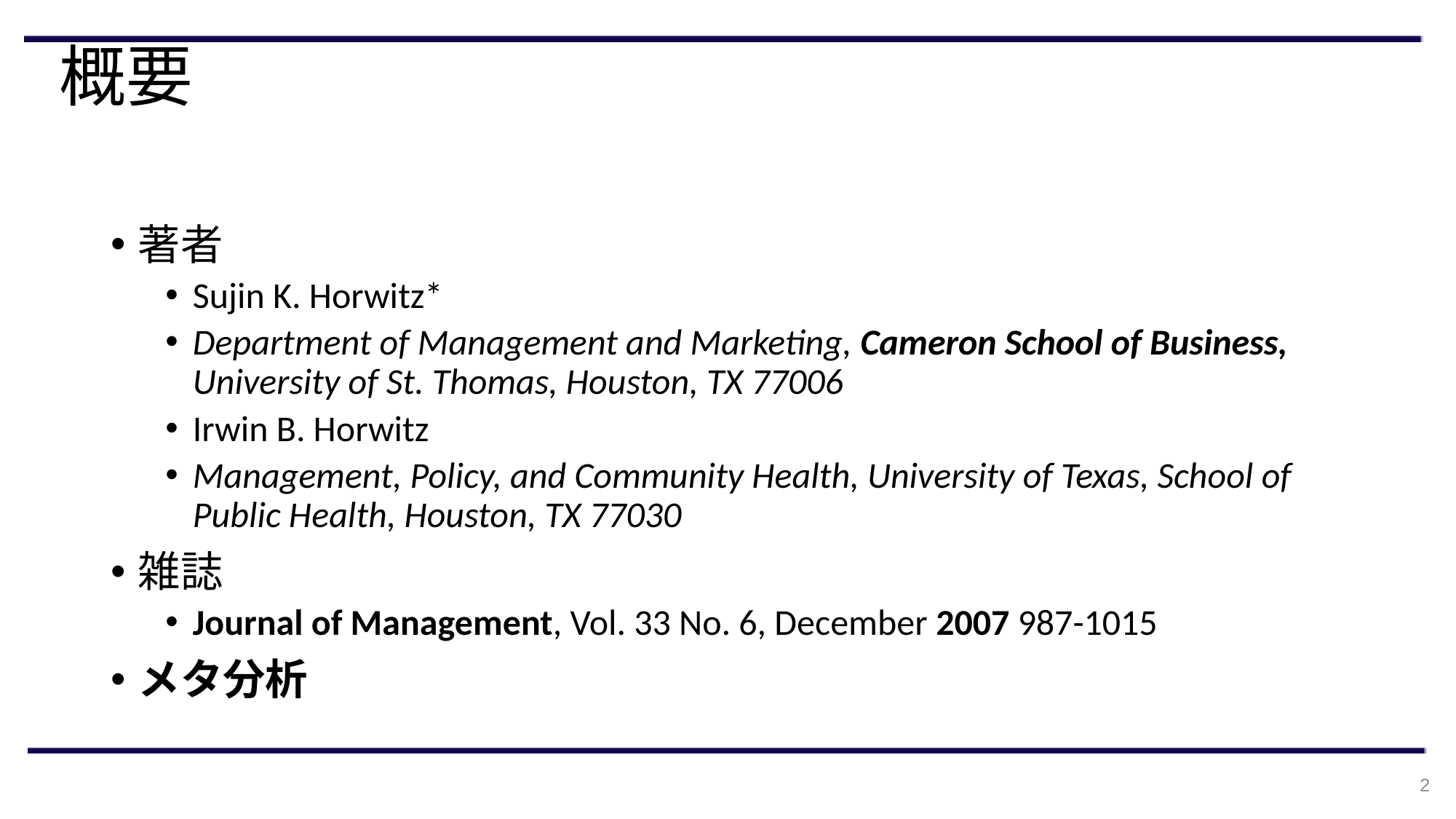

# 概要
著者
Sujin K. Horwitz*
Department of Management and Marketing, Cameron School of Business, University of St. Thomas, Houston, TX 77006
Irwin B. Horwitz
Management, Policy, and Community Health, University of Texas, School of Public Health, Houston, TX 77030
雑誌
Journal of Management, Vol. 33 No. 6, December 2007 987-1015
メタ分析

2